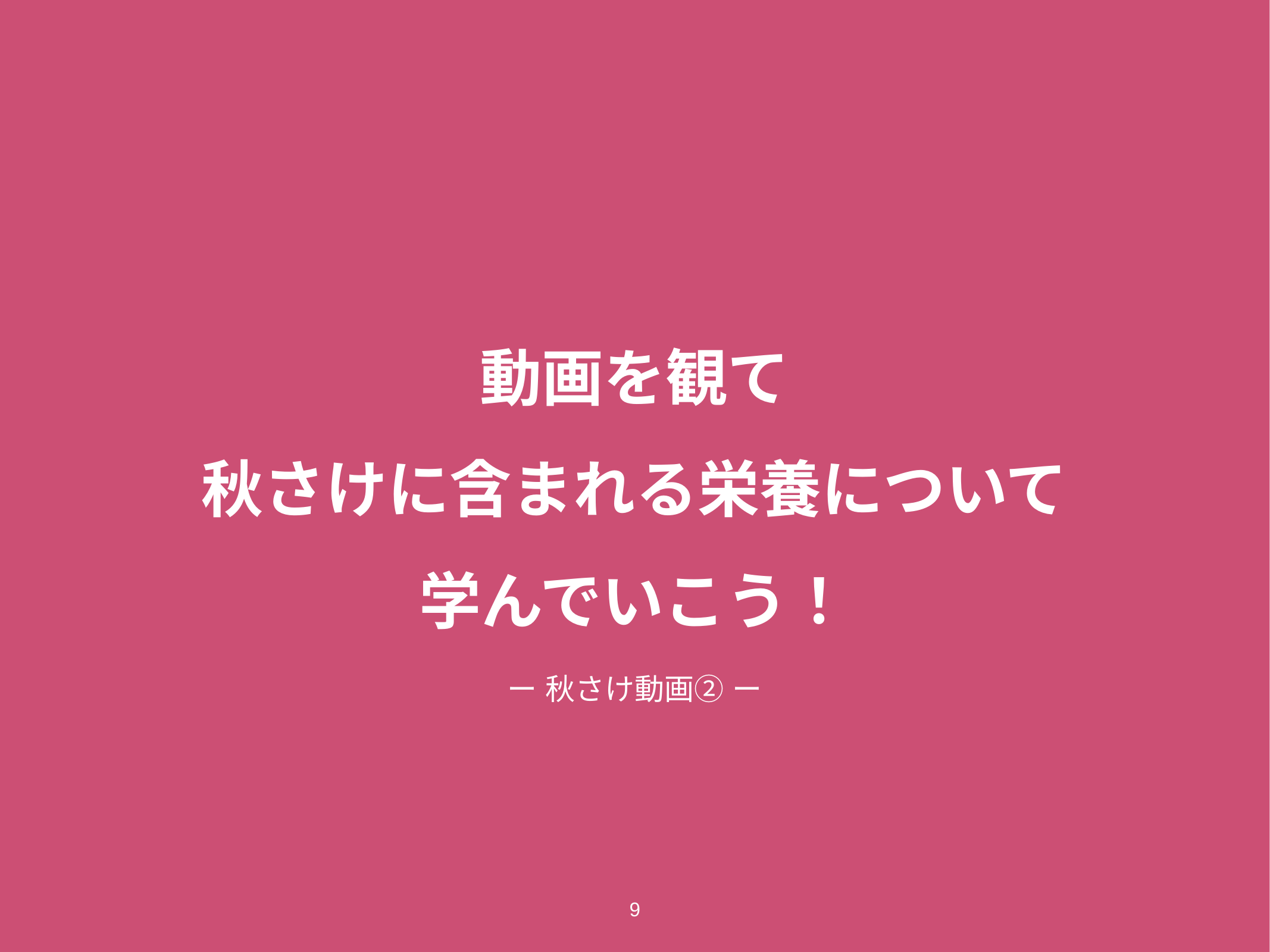

動画を観て
秋さけに含まれる栄養について
学んでいこう！
ー 秋さけ動画② ー
9